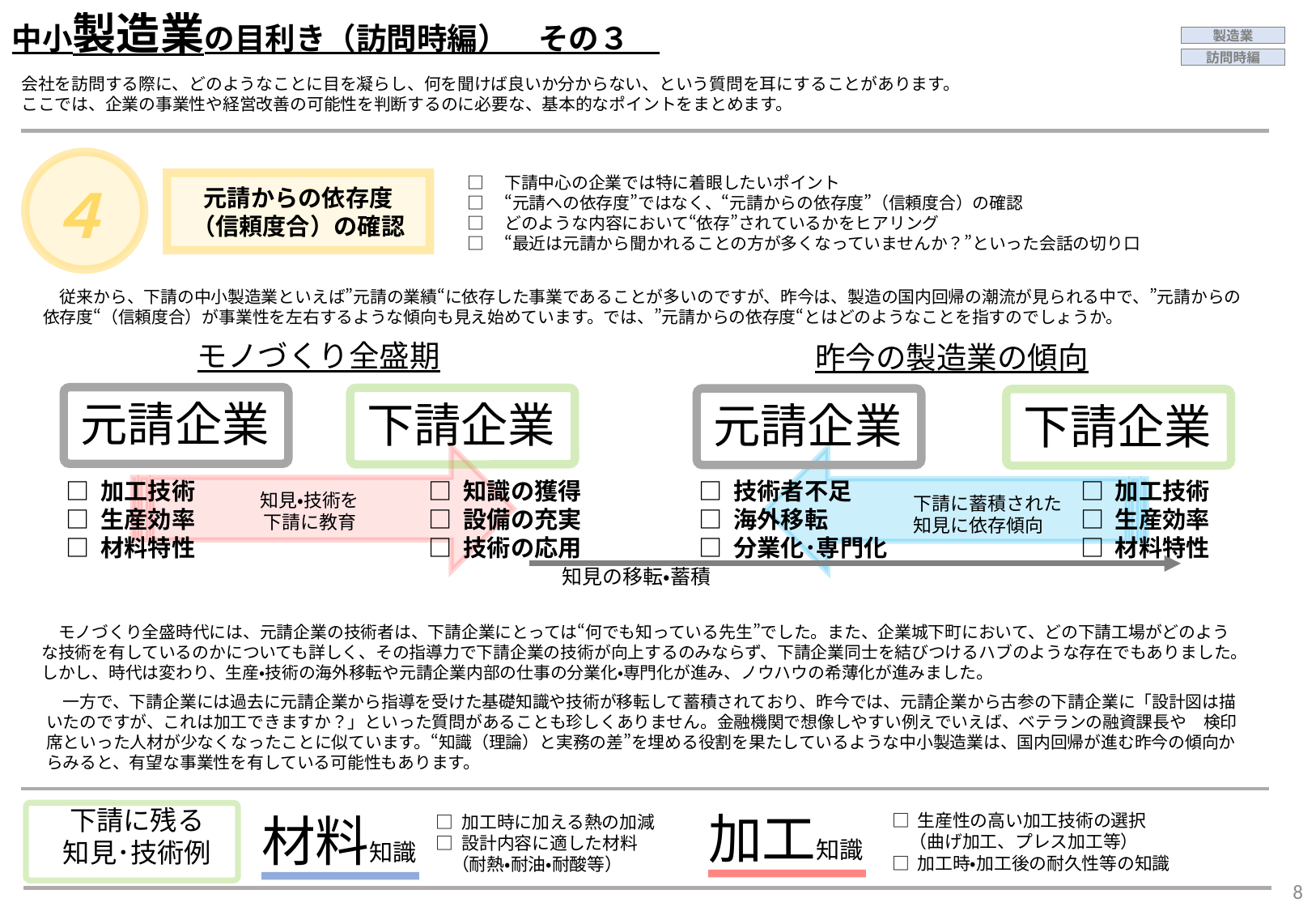

中小製造業の目利き（訪問時編）　その３
製造業
訪問時編
会社を訪問する際に、どのようなことに目を凝らし、何を聞けば良いか分からない、という質問を耳にすることがあります。ここでは、企業の事業性や経営改善の可能性を判断するのに必要な、基本的なポイントをまとめます。

４
□　下請中心の企業では特に着眼したいポイント
□　“元請への依存度”ではなく、“元請からの依存度”（信頼度合）の確認
□　どのような内容において“依存”されているかをヒアリング
□　“最近は元請から聞かれることの方が多くなっていませんか？”といった会話の切り口
元請からの依存度
（信頼度合）の確認
　従来から、下請の中小製造業といえば”元請の業績“に依存した事業であることが多いのですが、昨今は、製造の国内回帰の潮流が見られる中で、”元請からの
依存度“（信頼度合）が事業性を左右するような傾向も見え始めています。では、”元請からの依存度“とはどのようなことを指すのでしょうか。

モノづくり全盛期

元請企業

下請企業
□ 加工技術
□ 生産効率
□ 材料特性
□ 知識の獲得
□ 設備の充実
□ 技術の応用
知見・技術を
下請に教育

昨今の製造業の傾向

元請企業

下請企業
□ 加工技術
□ 生産効率
□ 材料特性
下請に蓄積された
知見に依存傾向

□ 技術者不足
□ 海外移転
□ 分業化･専門化
知見の移転・蓄積
　モノづくり全盛時代には、元請企業の技術者は、下請企業にとっては“何でも知っている先生”でした。また、企業城下町において、どの下請工場がどのような技術を有しているのかについても詳しく、その指導力で下請企業の技術が向上するのみならず、下請企業同士を結びつけるハブのような存在でもありました。しかし、時代は変わり、生産・技術の海外移転や元請企業内部の仕事の分業化・専門化が進み、ノウハウの希薄化が進みました。
下請に残る
知見･技術例

　一方で、下請企業には過去に元請企業から指導を受けた基礎知識や技術が移転して蓄積されており、昨今では、元請企業から古参の下請企業に「設計図は描いたのですが、これは加工できますか？」といった質問があることも珍しくありません。金融機関で想像しやすい例えでいえば、ベテランの融資課長や　検印席といった人材が少なくなったことに似ています。“知識（理論）と実務の差”を埋める役割を果たしているような中小製造業は、国内回帰が進む昨今の傾向からみると、有望な事業性を有している可能性もあります。
加工知識
材料知識
□ 生産性の高い加工技術の選択
　（曲げ加工、プレス加工等）
□ 加工時・加工後の耐久性等の知識
□ 加工時に加える熱の加減
□ 設計内容に適した材料
   （耐熱・耐油・耐酸等）
8